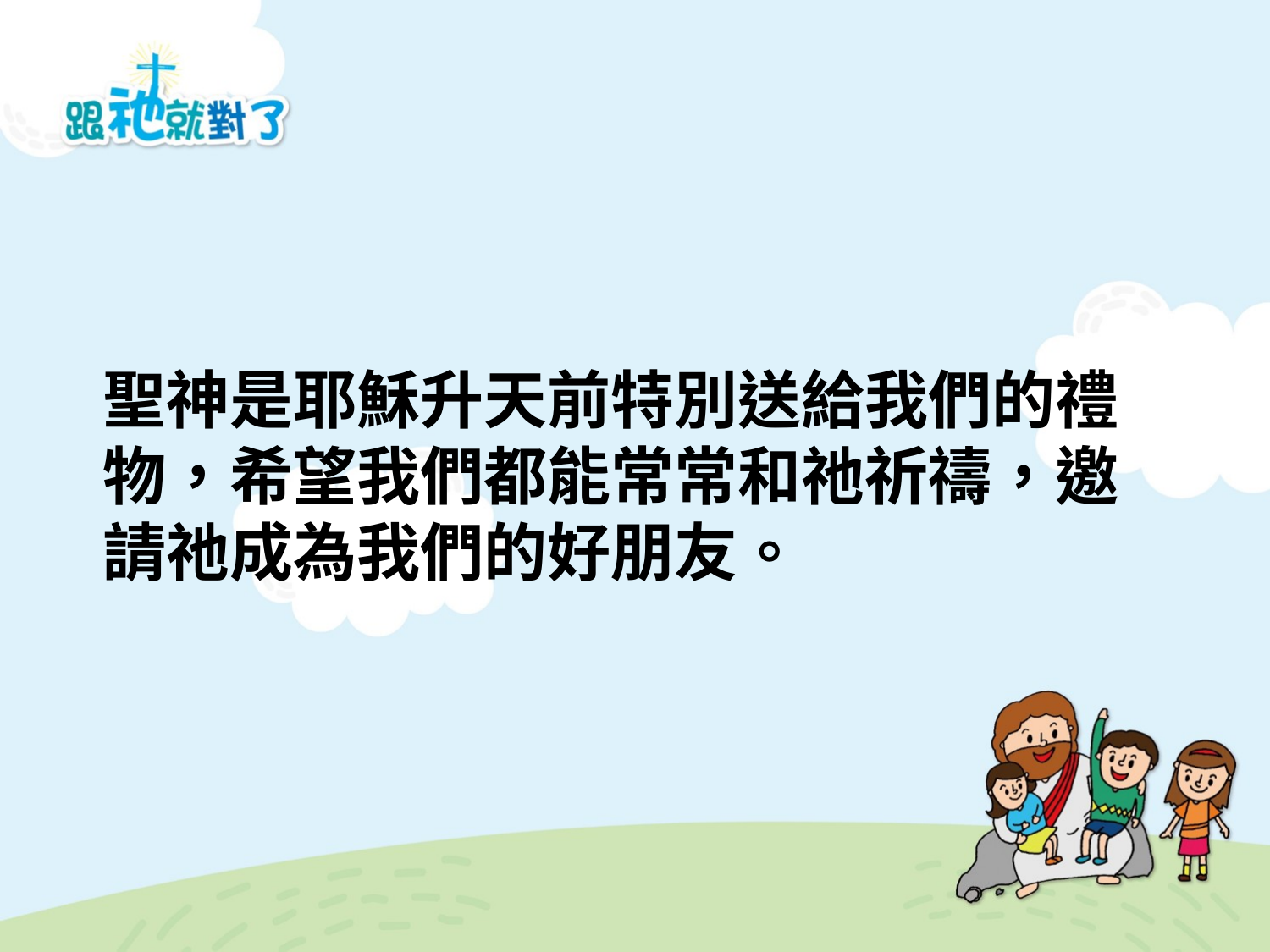

聖神是耶穌升天前特別送給我們的禮物，希望我們都能常常和祂祈禱，邀請祂成為我們的好朋友。